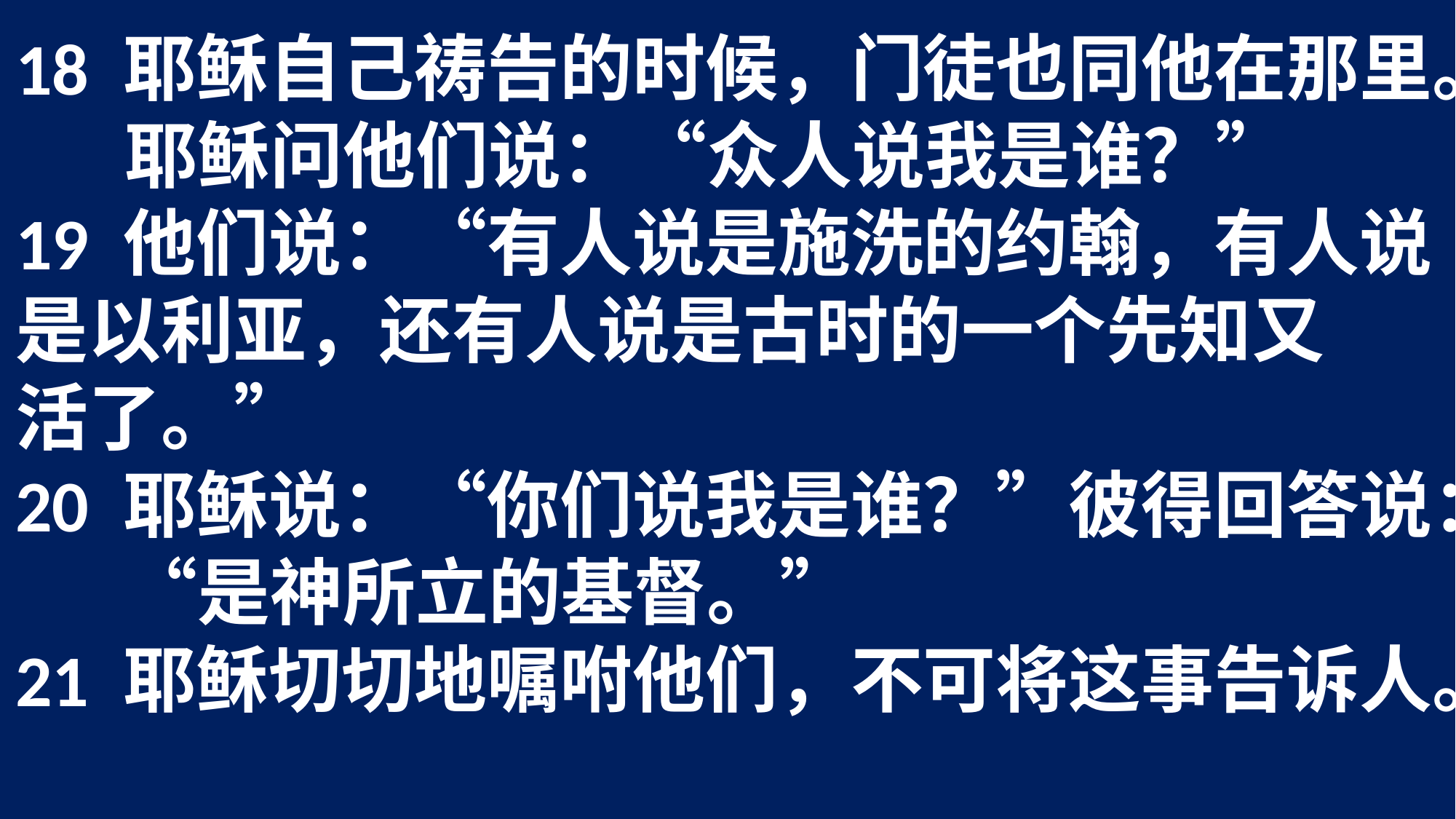

18 耶稣自己祷告的时候，门徒也同他在那里。	耶稣问他们说：“众人说我是谁？”
19 他们说：“有人说是施洗的约翰，有人说	是以利亚，还有人说是古时的一个先知又	活了。”
20 耶稣说：“你们说我是谁？”彼得回答说：	“是神所立的基督。”
21 耶稣切切地嘱咐他们，不可将这事告诉人。